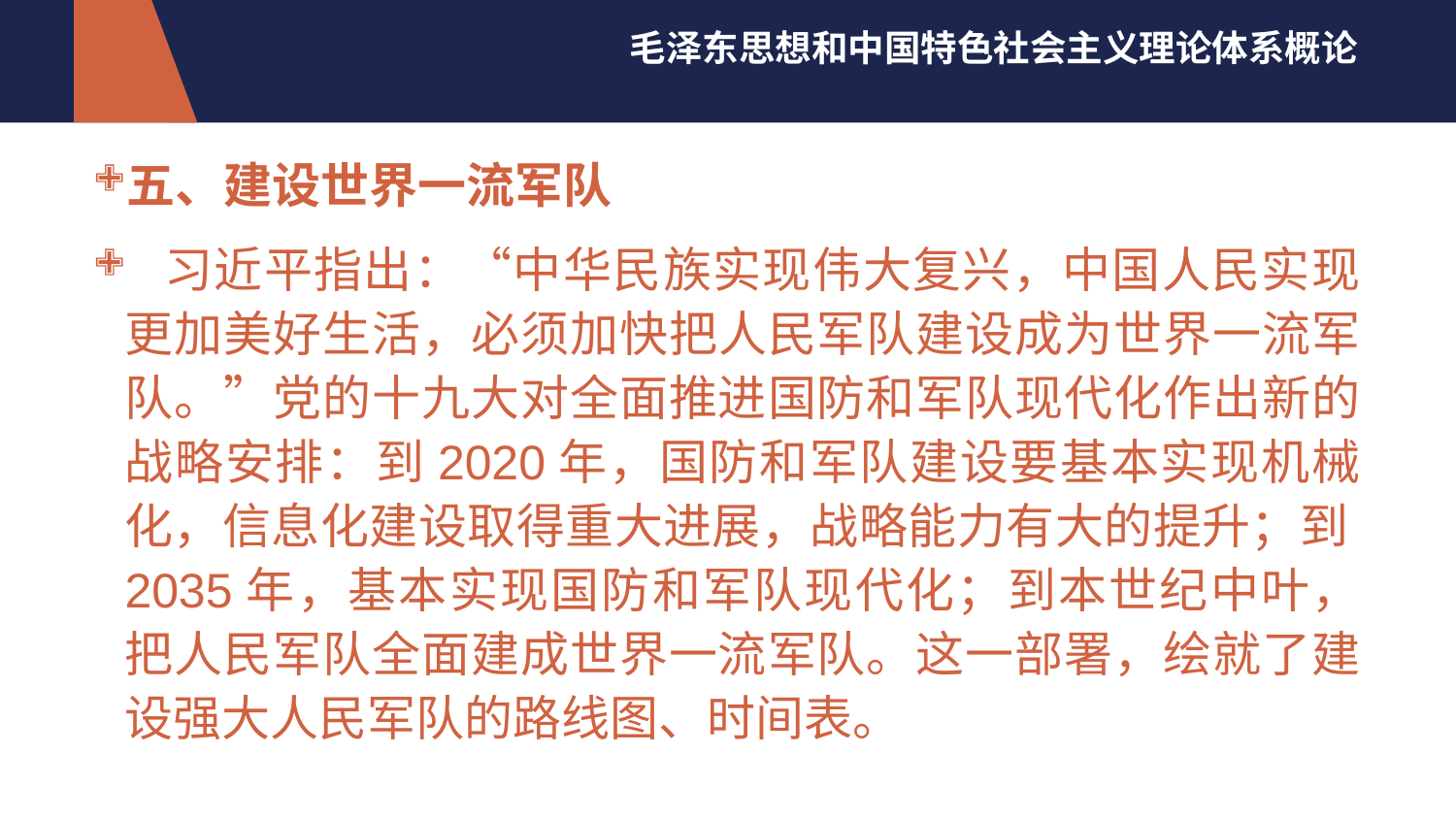

五、建设世界一流军队
  习近平指出：“中华民族实现伟大复兴，中国人民实现更加美好生活，必须加快把人民军队建设成为世界一流军队。”党的十九大对全面推进国防和军队现代化作出新的战略安排：到2020年，国防和军队建设要基本实现机械化，信息化建设取得重大进展，战略能力有大的提升；到2035年，基本实现国防和军队现代化；到本世纪中叶，把人民军队全面建成世界一流军队。这一部署，绘就了建设强大人民军队的路线图、时间表。